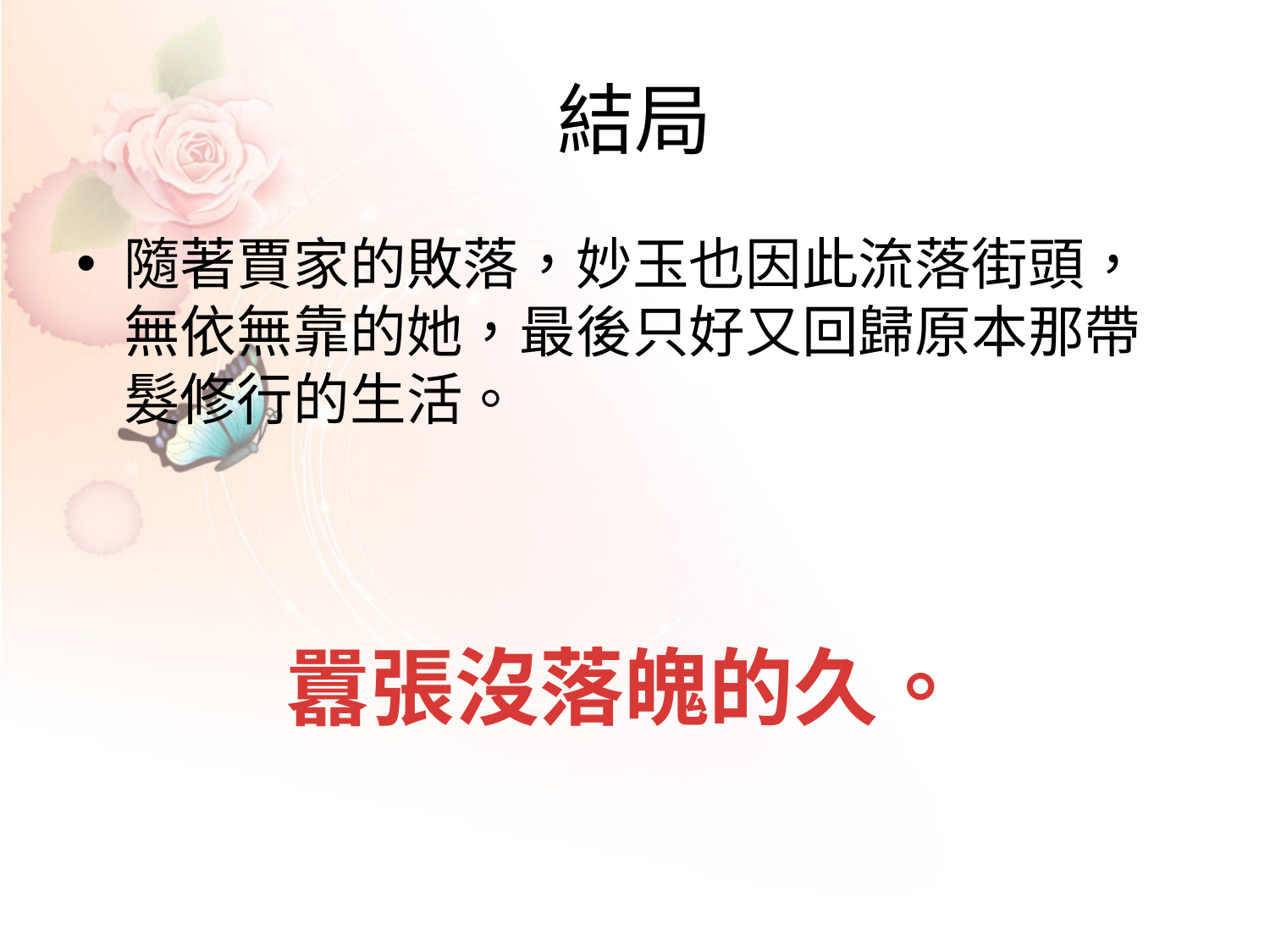

# 結局
隨著賈家的敗落，妙玉也因此流落街頭，無依無靠的她，最後只好又回歸原本那帶髮修行的生活。

囂張沒落魄的久。